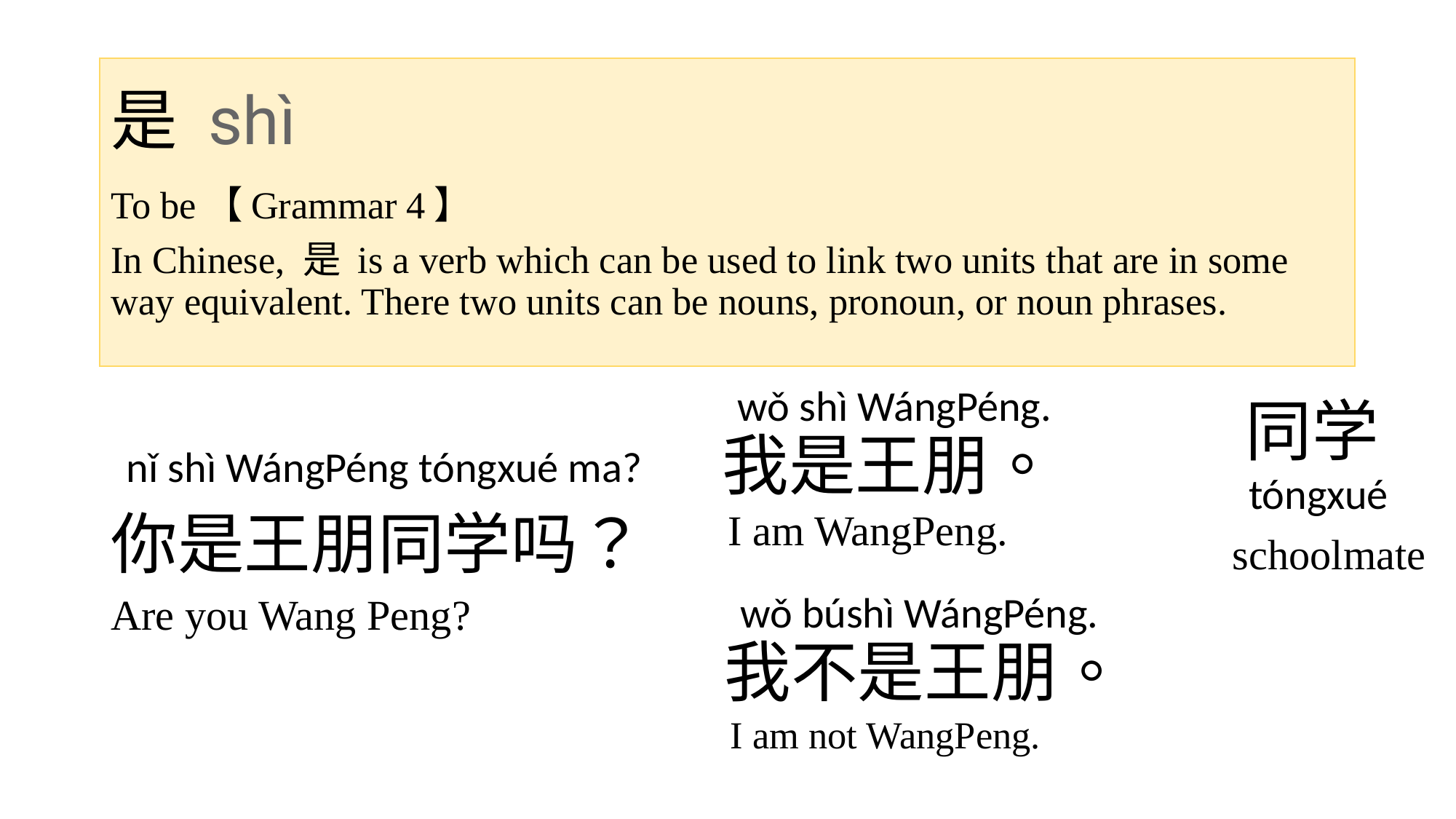

# 是 shì

To be【Grammar 4】
In Chinese, 是 is a verb which can be used to link two units that are in some way equivalent. There two units can be nouns, pronoun, or noun phrases.
wǒ shì WángPéng.
同学
我是王朋。
nǐ shì WángPéng tóngxué ma?
tóngxué
你是王朋同学吗？
I am WangPeng.
schoolmate
wǒ búshì WángPéng.
Are you Wang Peng?
我不是王朋。
I am not WangPeng.